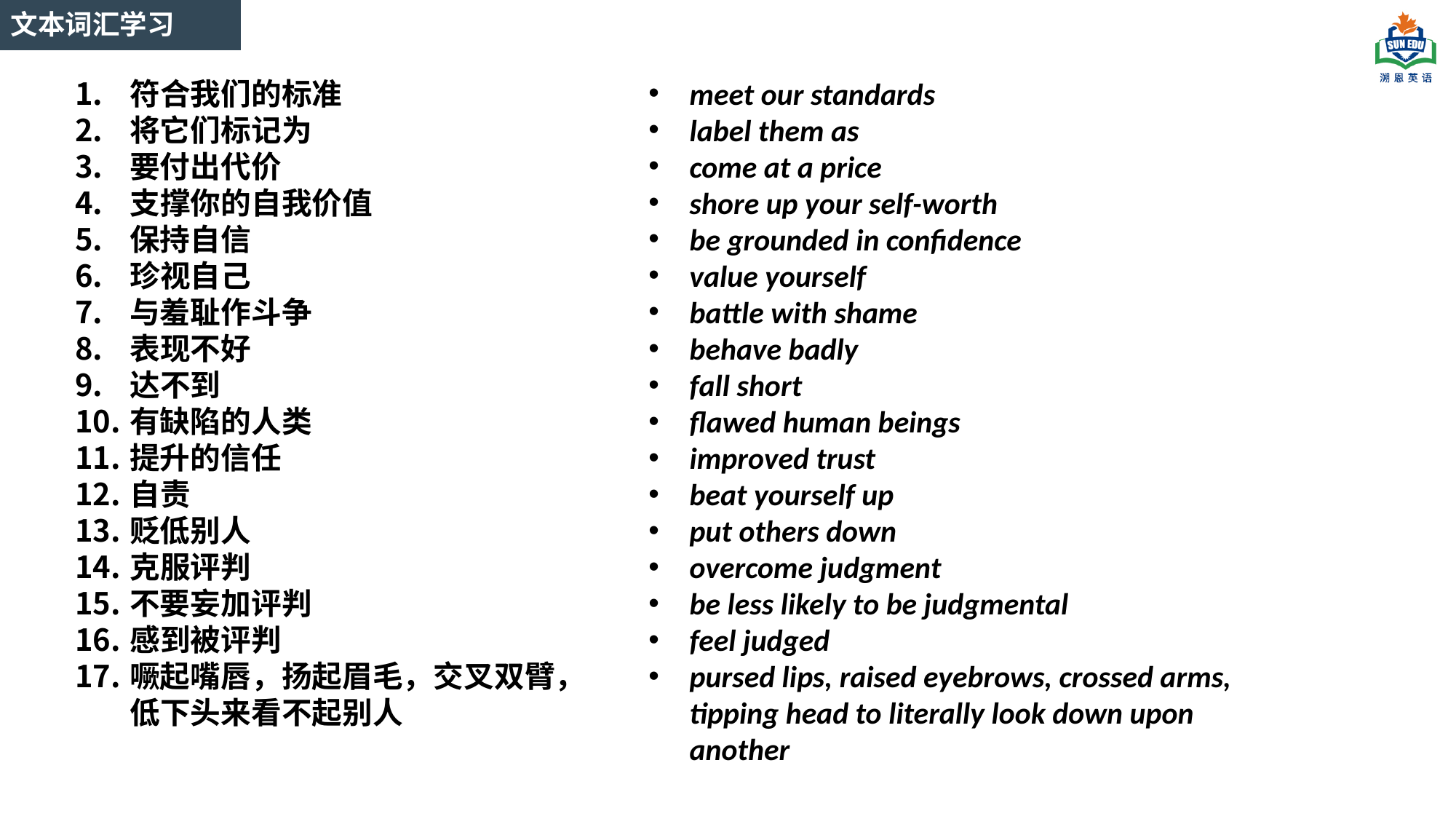

文本词汇学习
符合我们的标准
将它们标记为
要付出代价
支撑你的自我价值
保持自信
珍视自己
与羞耻作斗争
表现不好
达不到
有缺陷的人类
提升的信任
自责
贬低别人
克服评判
不要妄加评判
感到被评判
噘起嘴唇，扬起眉毛，交叉双臂，低下头来看不起别人
meet our standards
label them as
come at a price
shore up your self-worth
be grounded in confidence
value yourself
battle with shame
behave badly
fall short
flawed human beings
improved trust
beat yourself up
put others down
overcome judgment
be less likely to be judgmental
feel judged
pursed lips, raised eyebrows, crossed arms, tipping head to literally look down upon another